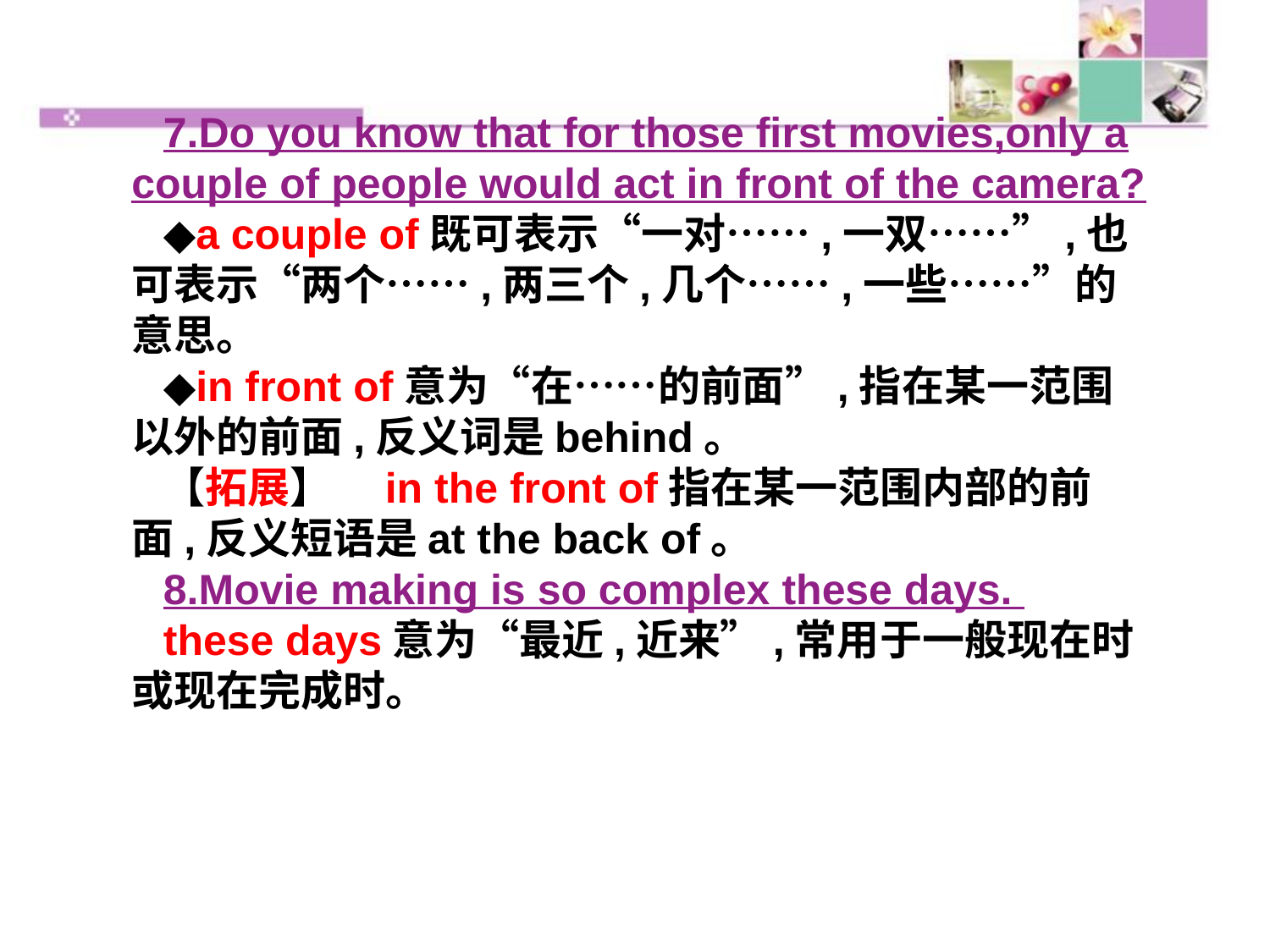

7.Do you know that for those first movies,only a couple of people would act in front of the camera?
◆a couple of既可表示“一对……,一双……”,也可表示“两个……,两三个,几个……,一些……”的意思。
◆in front of意为“在……的前面”,指在某一范围以外的前面,反义词是behind。
【拓展】　in the front of指在某一范围内部的前面,反义短语是at the back of。
8.Movie making is so complex these days.
these days意为“最近,近来”,常用于一般现在时或现在完成时。